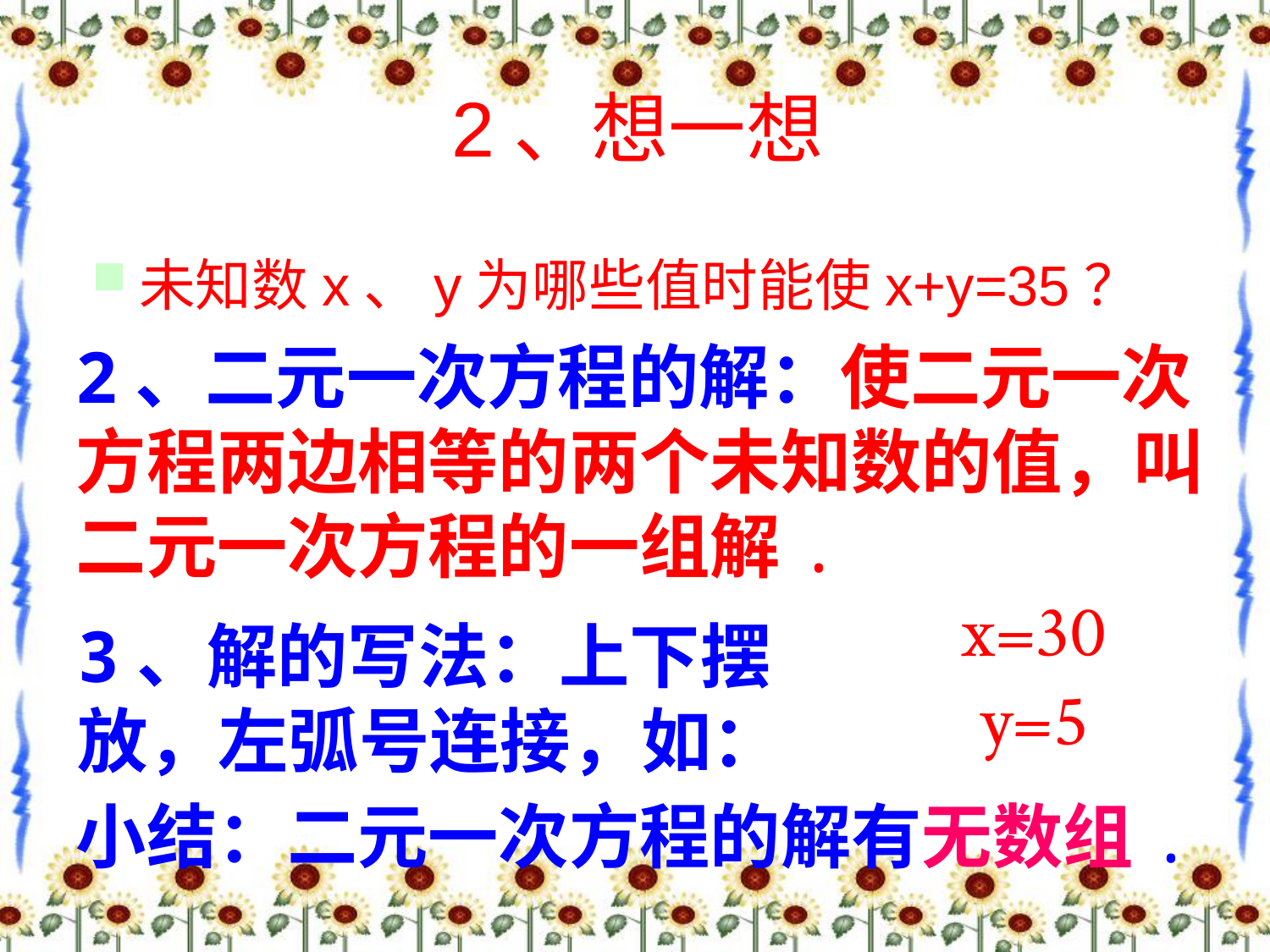

# 2、想一想
未知数x、y为哪些值时能使x+y=35？
2、二元一次方程的解：使二元一次方程两边相等的两个未知数的值，叫二元一次方程的一组解.
x=30
y=5

3、解的写法：上下摆放，左弧号连接，如：
小结：二元一次方程的解有无数组.